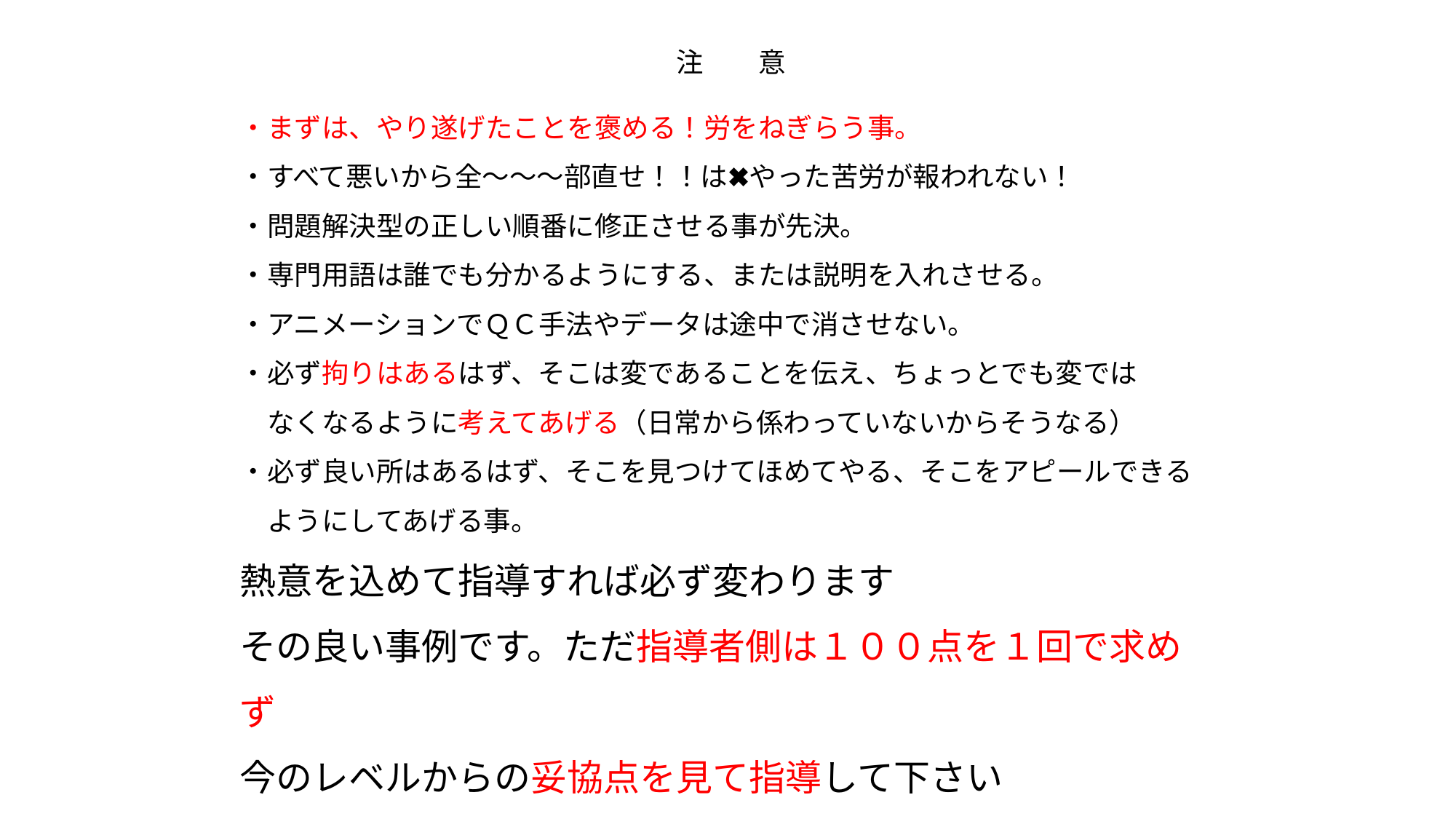

注　　意

・まずは、やり遂げたことを褒める！労をねぎらう事。
・すべて悪いから全～～～部直せ！！は✖やった苦労が報われない！
・問題解決型の正しい順番に修正させる事が先決。
・専門用語は誰でも分かるようにする、または説明を入れさせる。
・アニメーションでＱＣ手法やデータは途中で消させない。
・必ず拘りはあるはず、そこは変であることを伝え、ちょっとでも変では
　なくなるように考えてあげる（日常から係わっていないからそうなる）
・必ず良い所はあるはず、そこを見つけてほめてやる、そこをアピールできる
　ようにしてあげる事。
熱意を込めて指導すれば必ず変わります
その良い事例です。ただ指導者側は１００点を１回で求めず
今のレベルからの妥協点を見て指導して下さい
何年後にはこのサークルを１００点になるように！夢見て指導